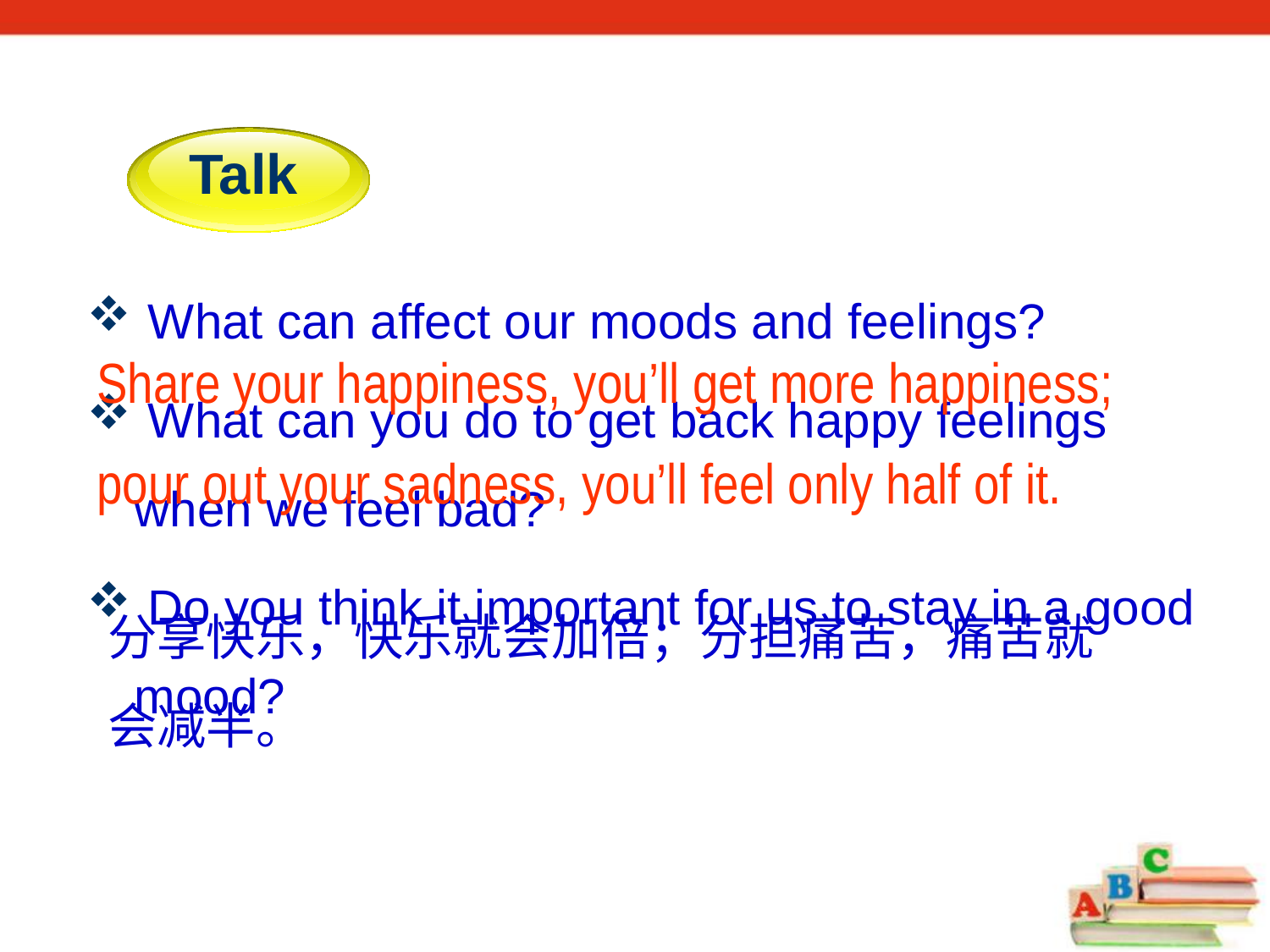

# Talk
 What can affect our moods and feelings?
 What can you do to get back happy feelings when we feel bad?
 Do you think it important for us to stay in a good mood?

Share your happiness, you’ll get more happiness; pour out your sadness, you’ll feel only half of it.
分享快乐，快乐就会加倍；分担痛苦，痛苦就会减半。